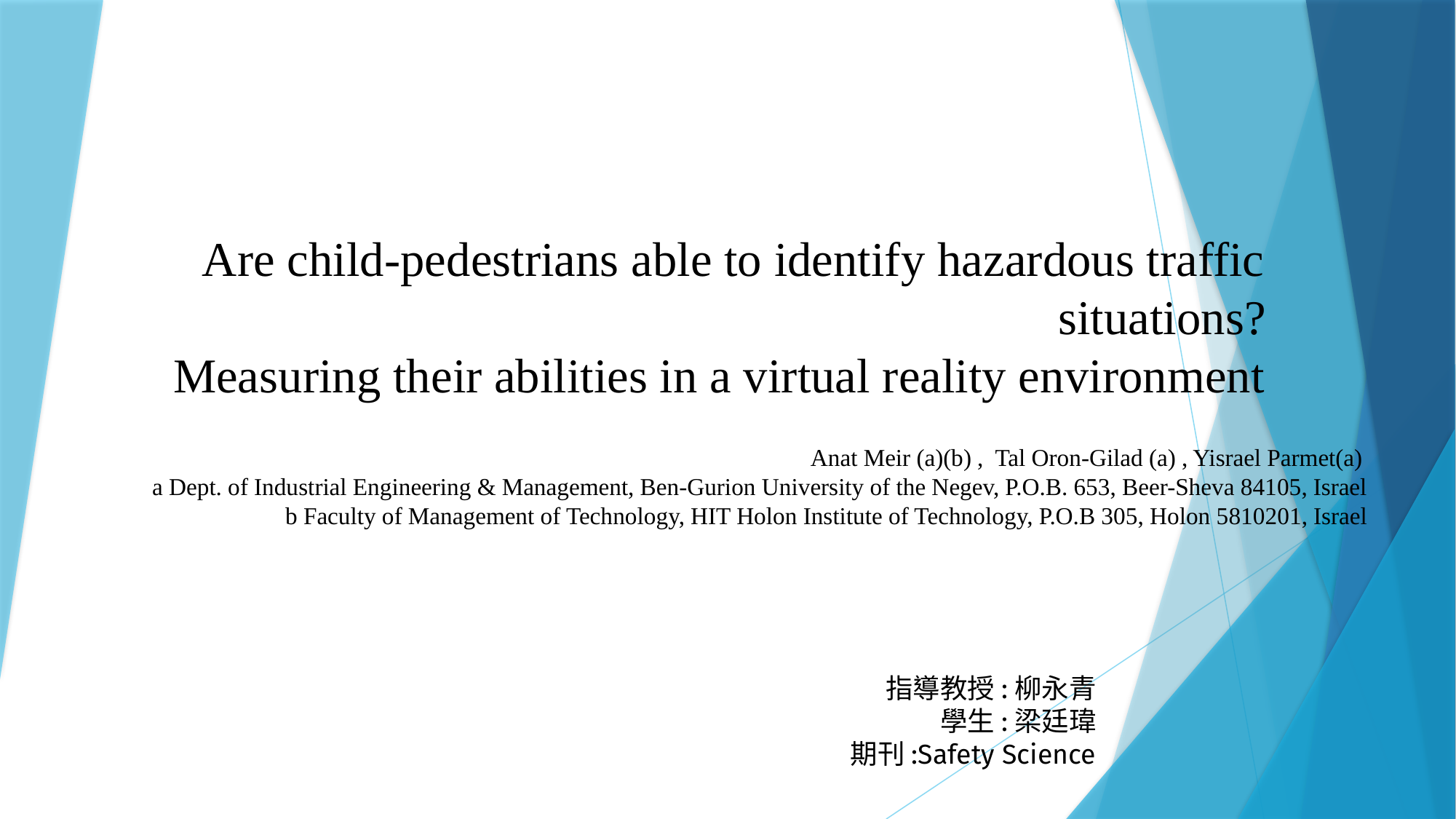

# Are child-pedestrians able to identify hazardous traffic situations? Measuring their abilities in a virtual reality environment
Anat Meir (a)(b) ,  Tal Oron-Gilad (a) , Yisrael Parmet(a)
a Dept. of Industrial Engineering & Management, Ben-Gurion University of the Negev, P.O.B. 653, Beer-Sheva 84105, Israel
b Faculty of Management of Technology, HIT Holon Institute of Technology, P.O.B 305, Holon 5810201, Israel
指導教授:柳永青
學生:梁廷瑋
期刊:Safety Science